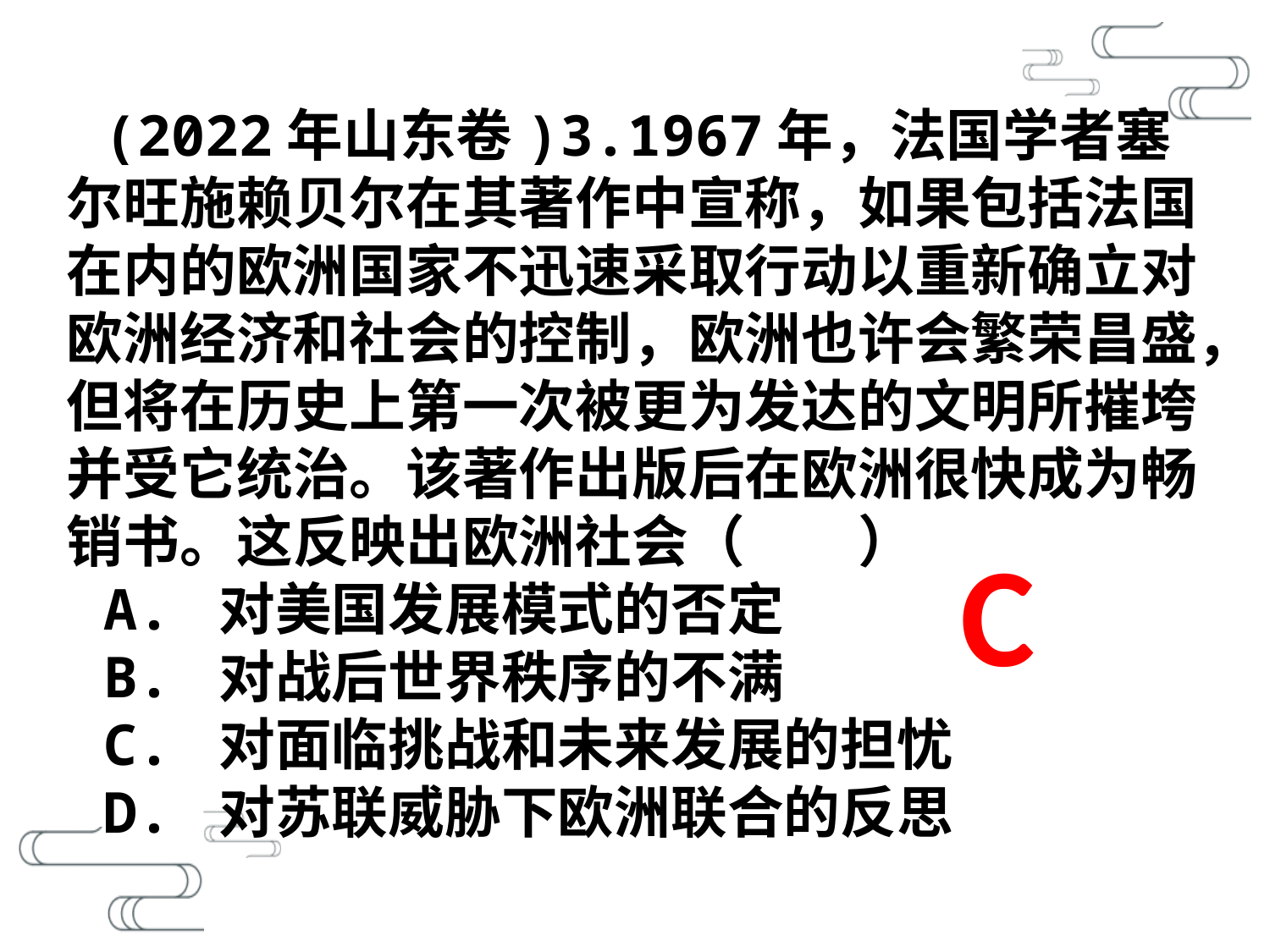

(2022年山东卷)3.1967年，法国学者塞尔旺施赖贝尔在其著作中宣称，如果包括法国在内的欧洲国家不迅速采取行动以重新确立对欧洲经济和社会的控制，欧洲也许会繁荣昌盛，但将在历史上第一次被更为发达的文明所摧垮并受它统治。该著作出版后在欧洲很快成为畅销书。这反映出欧洲社会（　　）
A. 对美国发展模式的否定
B. 对战后世界秩序的不满
C. 对面临挑战和未来发展的担忧
D. 对苏联威胁下欧洲联合的反思
C